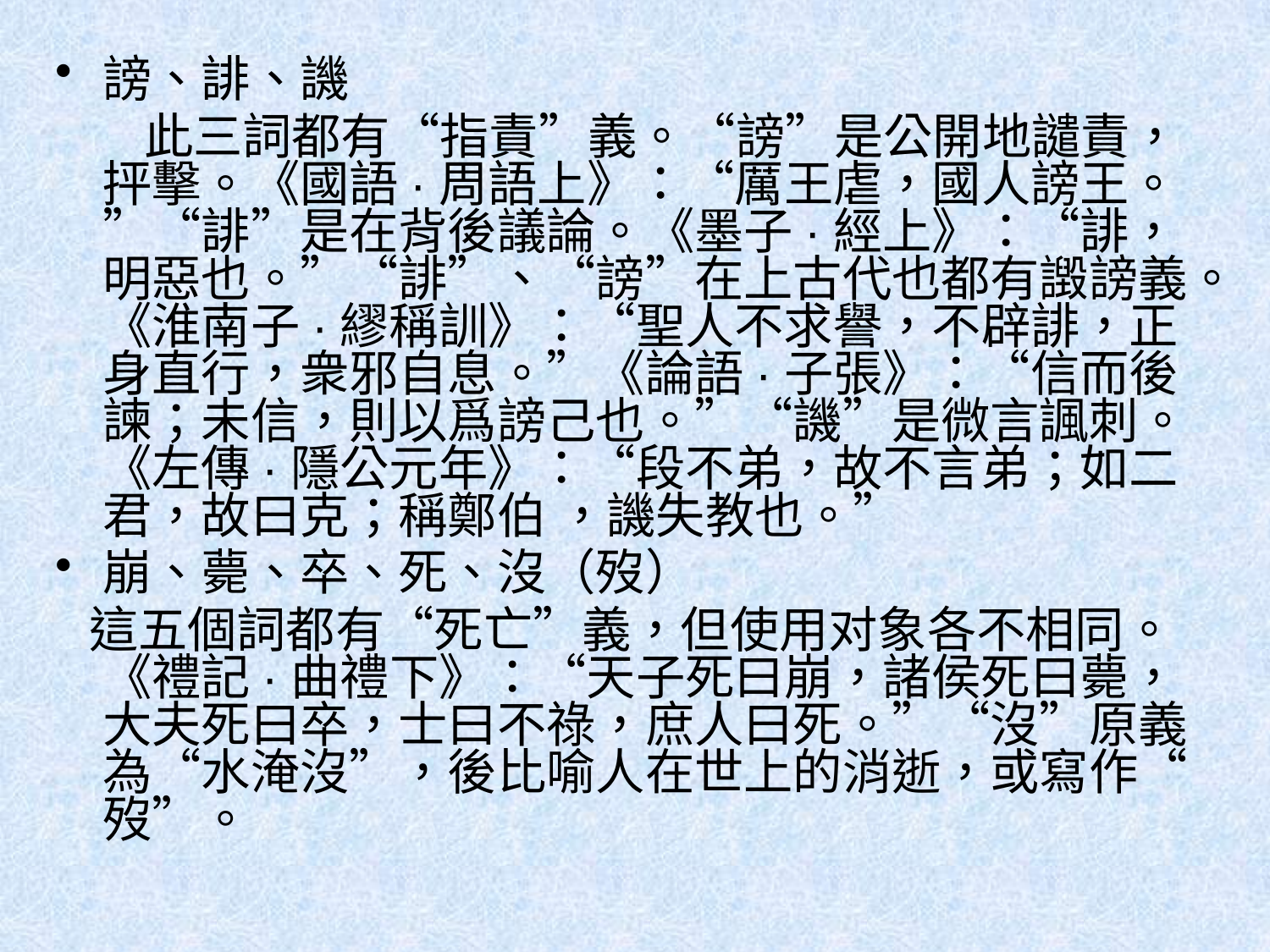

謗、誹、譏
       此三詞都有“指責”義。“謗”是公開地譴責，抨擊。《國語·周語上》：“厲王虐，國人謗王。”“誹”是在背後議論。《墨子·經上》：“誹，明惡也。”“誹”、“謗”在上古代也都有譭謗義。《淮南子·繆稱訓》：“聖人不求譽，不辟誹，正身直行，衆邪自息。”《論語·子張》：“信而後諫；未信，則以爲謗己也。”“譏”是微言諷刺。《左傳·隱公元年》：“段不弟，故不言弟；如二君，故曰克；稱鄭伯 ，譏失教也。”
崩、薨、卒、死、沒（歿）
  這五個詞都有“死亡”義，但使用对象各不相同。《禮記·曲禮下》：“天子死曰崩，諸侯死曰薨，大夫死曰卒，士曰不祿，庶人曰死。”“沒”原義為“水淹沒”，後比喻人在世上的消逝，或寫作“歿”。